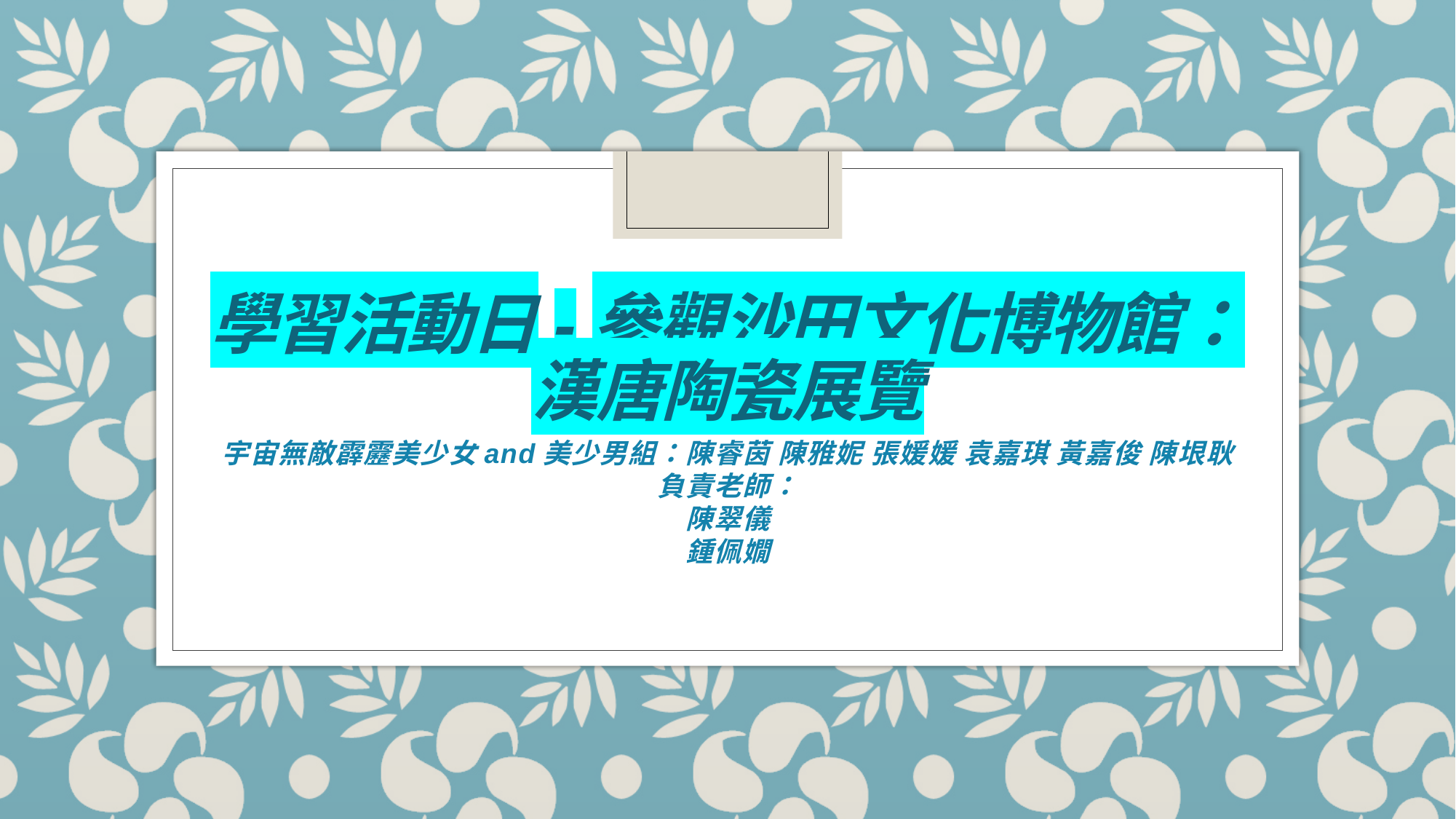

# 學習活動日-參觀沙田文化博物館：漢唐陶瓷展覽
宇宙無敵霹靂美少女and美少男組：陳睿茵 陳雅妮 張媛媛 袁嘉琪 黃嘉俊 陳垠耿
負責老師：
陳翠儀
鍾佩嫺